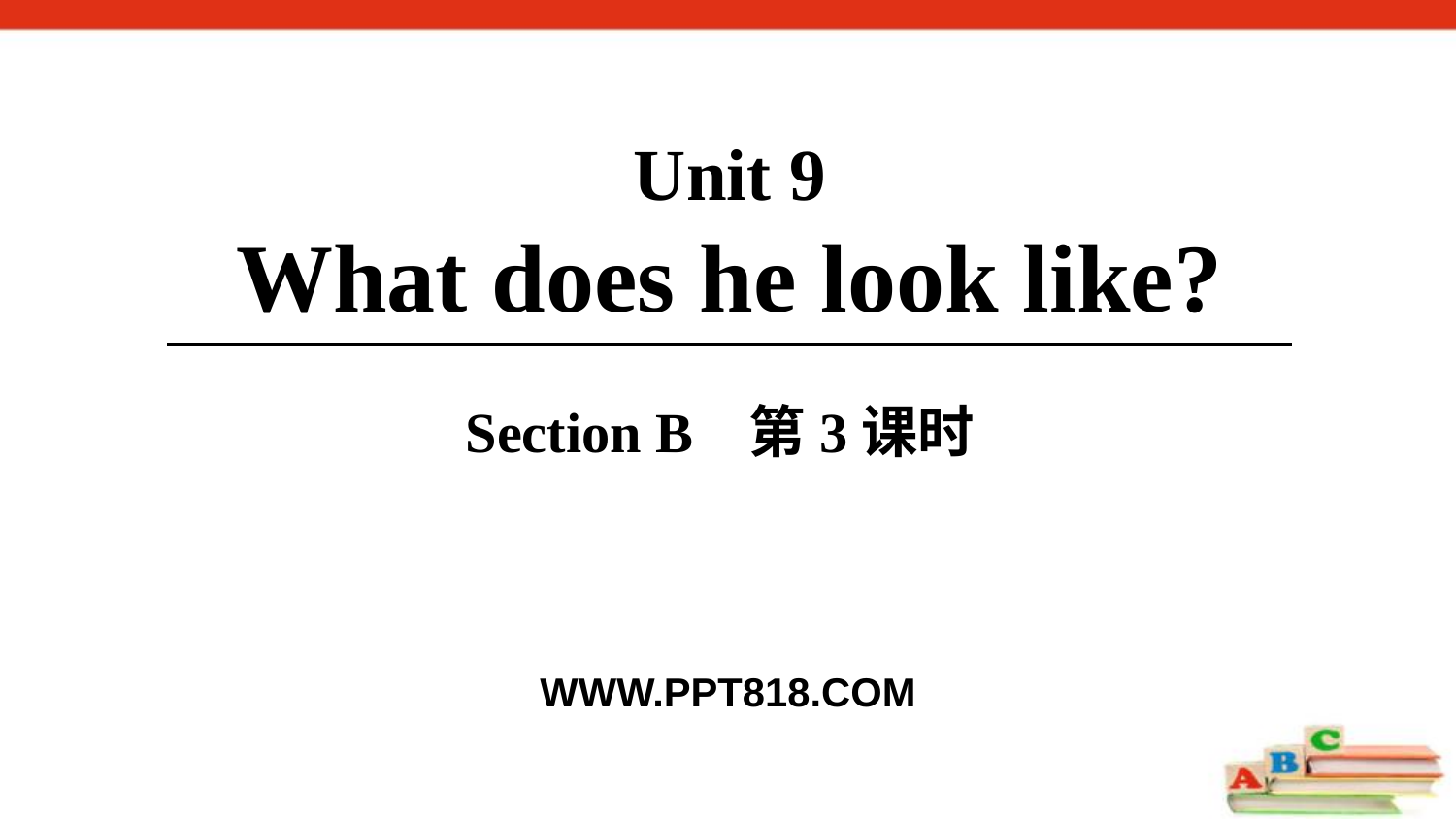

Unit 9
What does he look like?
Section B   第3课时
WWW.PPT818.COM